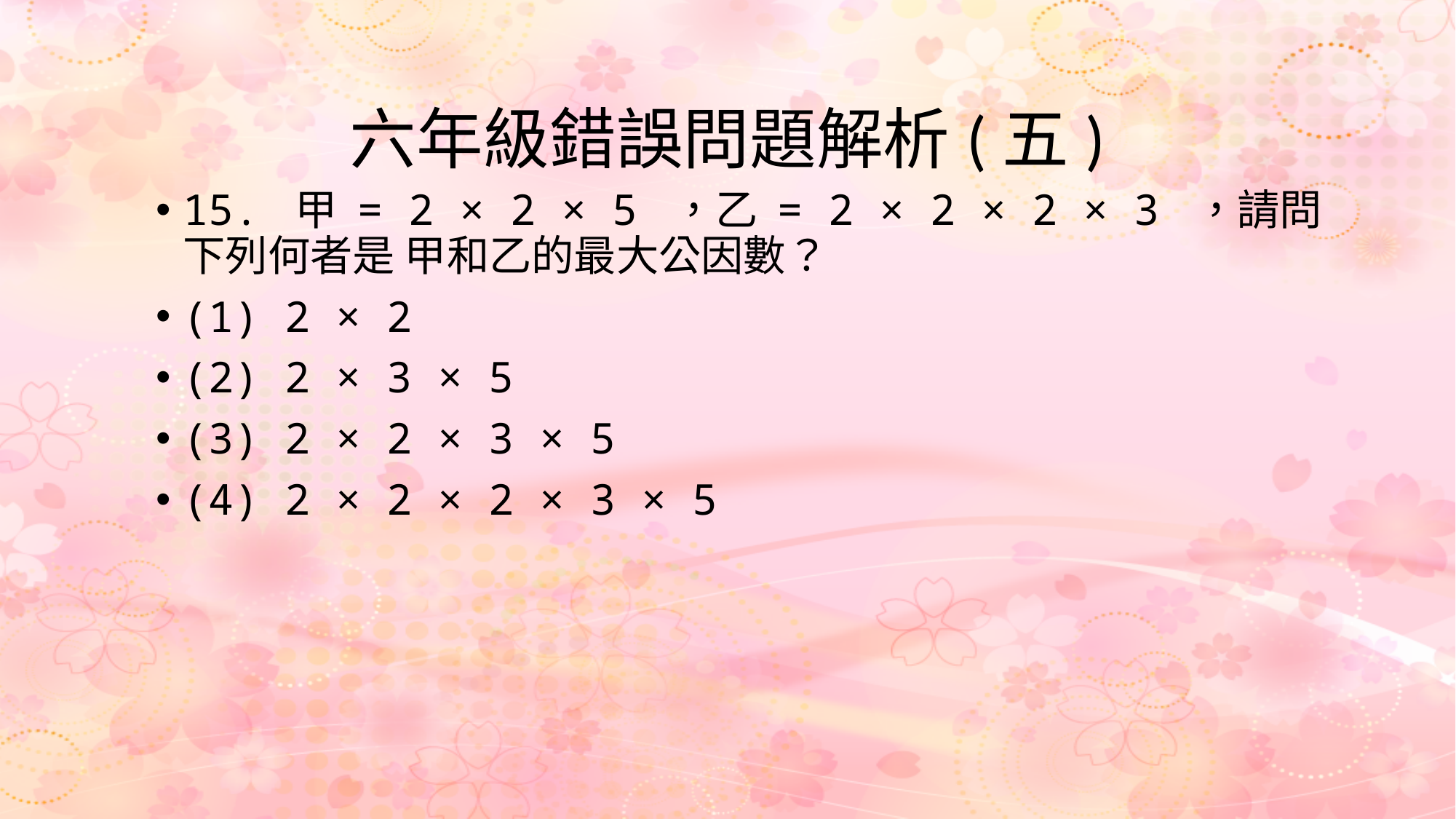

# 六年級錯誤問題解析(五)
15. 甲 = 2 × 2 × 5 ，乙 = 2 × 2 × 2 × 3 ，請問下列何者是 甲和乙的最大公因數？
(1) 2 × 2
(2) 2 × 3 × 5
(3) 2 × 2 × 3 × 5
(4) 2 × 2 × 2 × 3 × 5